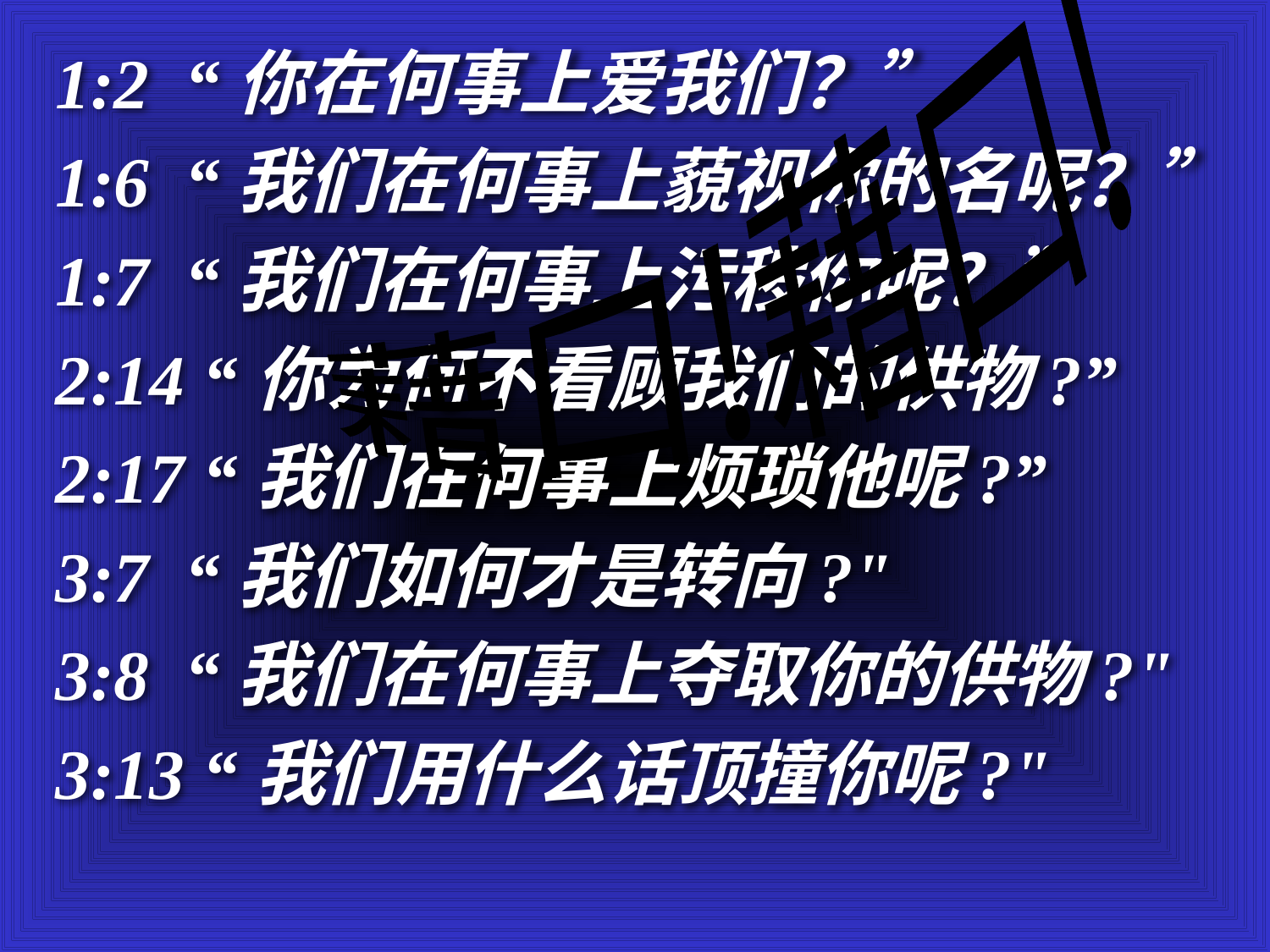

八个 辩解
1:2  “你在何事上爱我们？”
1:6  “我们在何事上藐视你的名呢？”
1:7  “我们在何事上污秽你呢？”
2:14 “你为何不看顾我们的供物?”
2:17 “我们在何事上烦琐他呢?”
3:7  “我们如何才是转向?"
3:8  “我们在何事上夺取你的供物?"
3:13 “我们用什么话顶撞你呢?"
藉口!藉口!